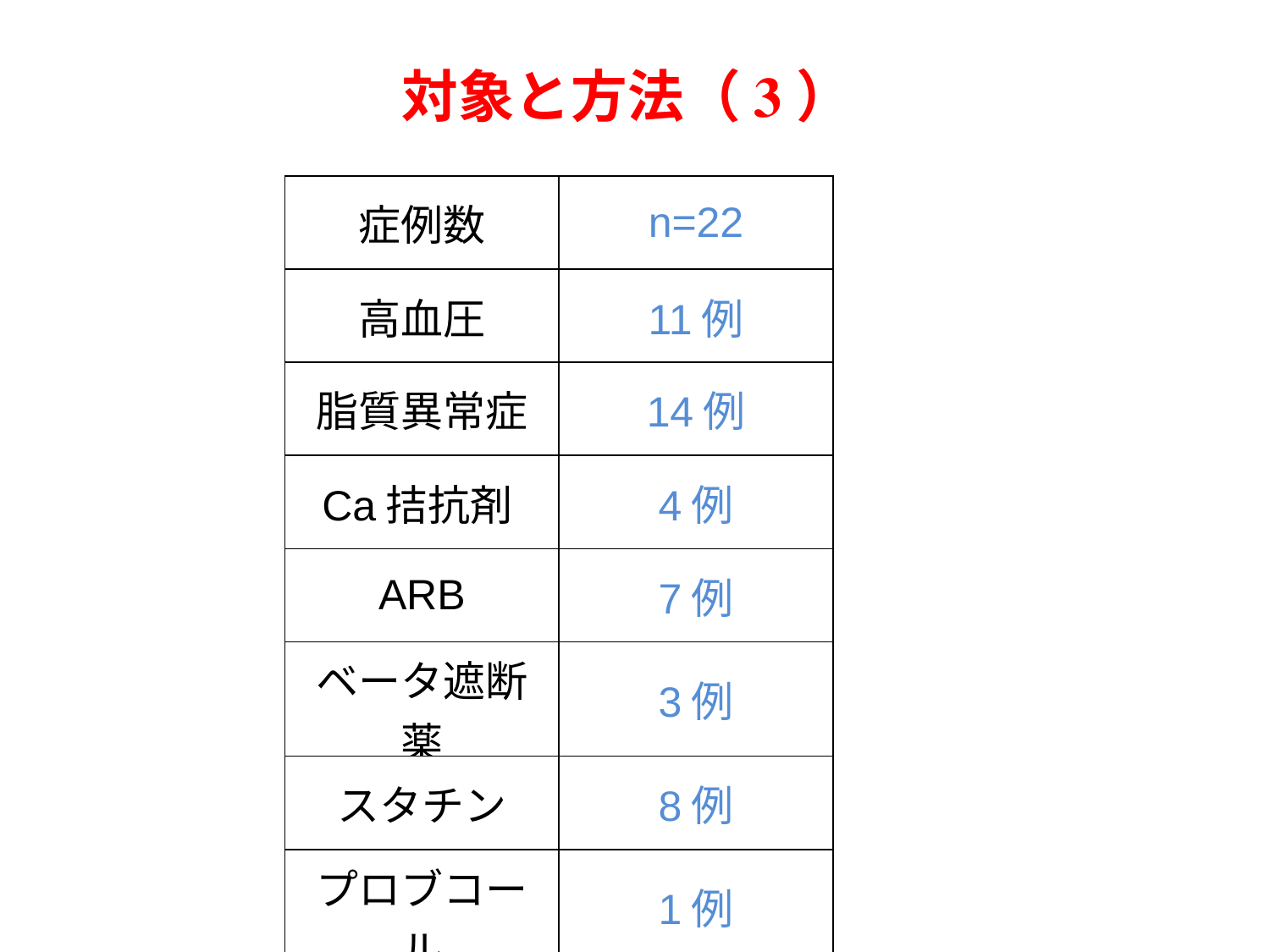

対象と方法（3）

| 症例数 | n=22 |
| --- | --- |
| 高血圧 | 11例 |
| 脂質異常症 | 14例 |
| Ca拮抗剤 | 4例 |
| ARB | 7例 |
| ベータ遮断薬 | 3例 |
| スタチン | 8例 |
| プロブコール | 1例 |